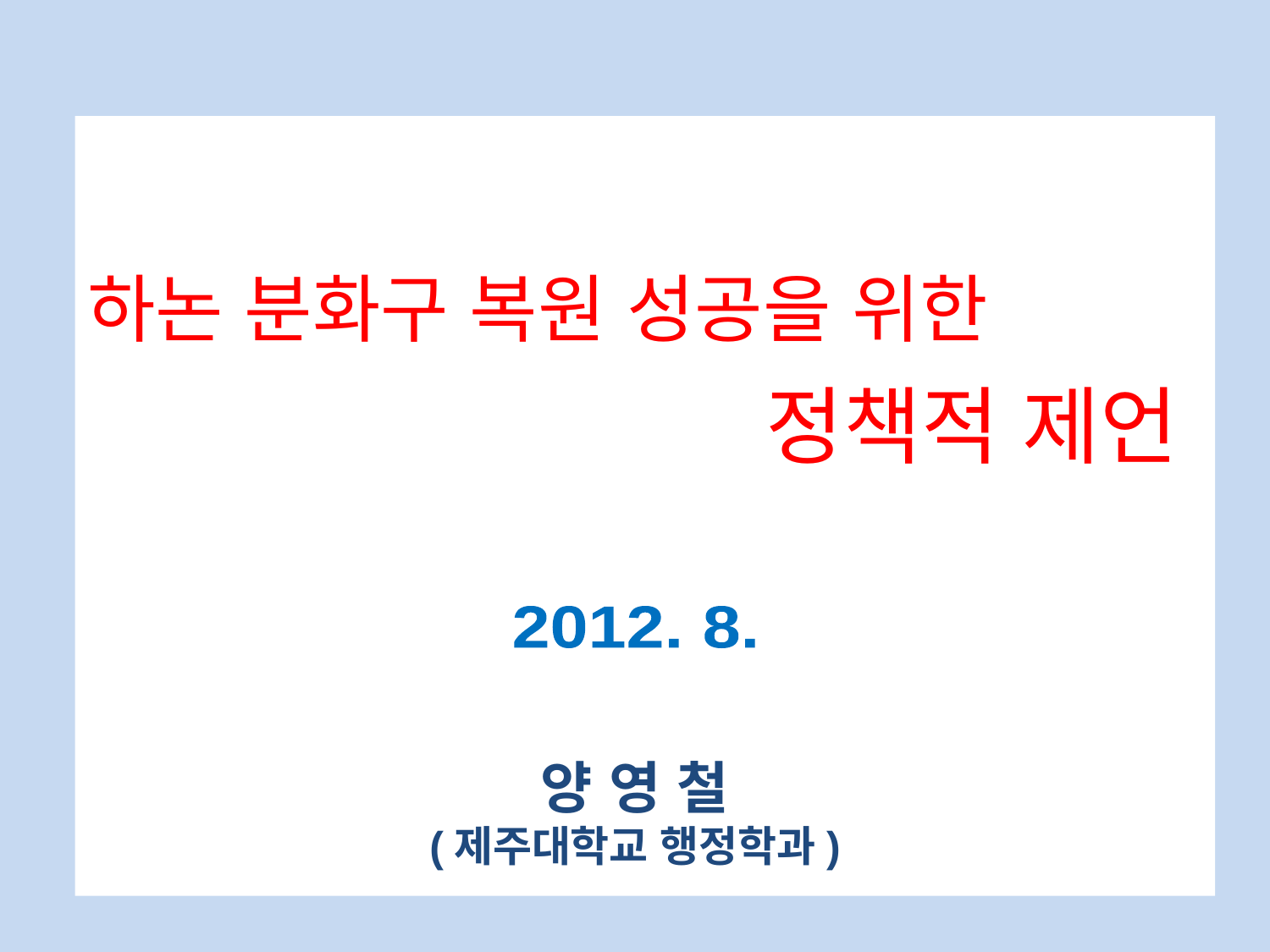

하논 분화구 복원 성공을 위한
정책적 제언
2012. 8.
양 영 철
(제주대학교 행정학과)